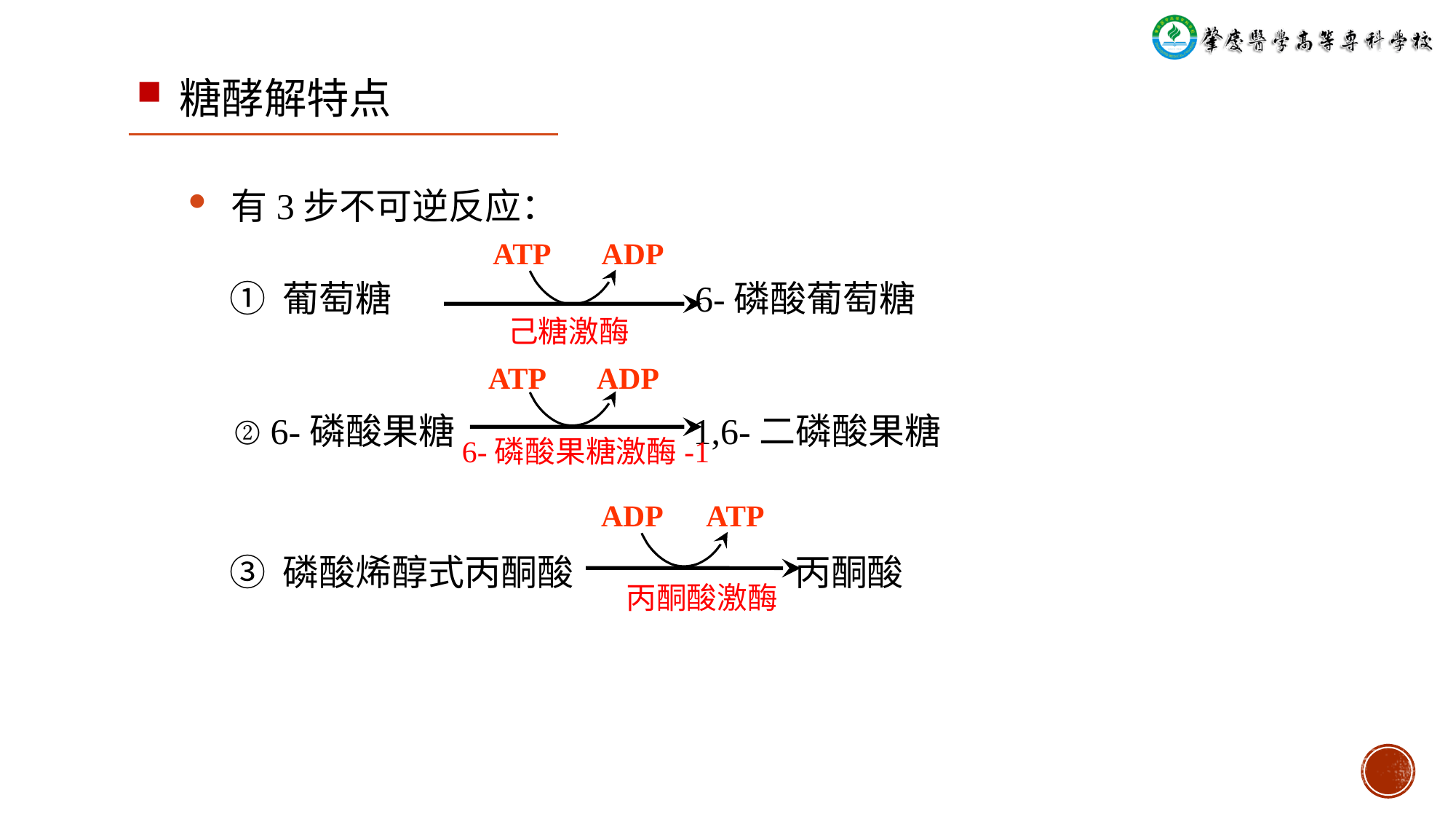

糖酵解特点
有3步不可逆反应：

     ① 葡萄糖                                    6-磷酸葡萄糖

     ② 6-磷酸果糖                            1,6-二磷酸果糖

     ③ 磷酸烯醇式丙酮酸                           丙酮酸
ATP       ADP

己糖激酶
ATP       ADP

6-磷酸果糖激酶-1

ADP      ATP

丙酮酸激酶